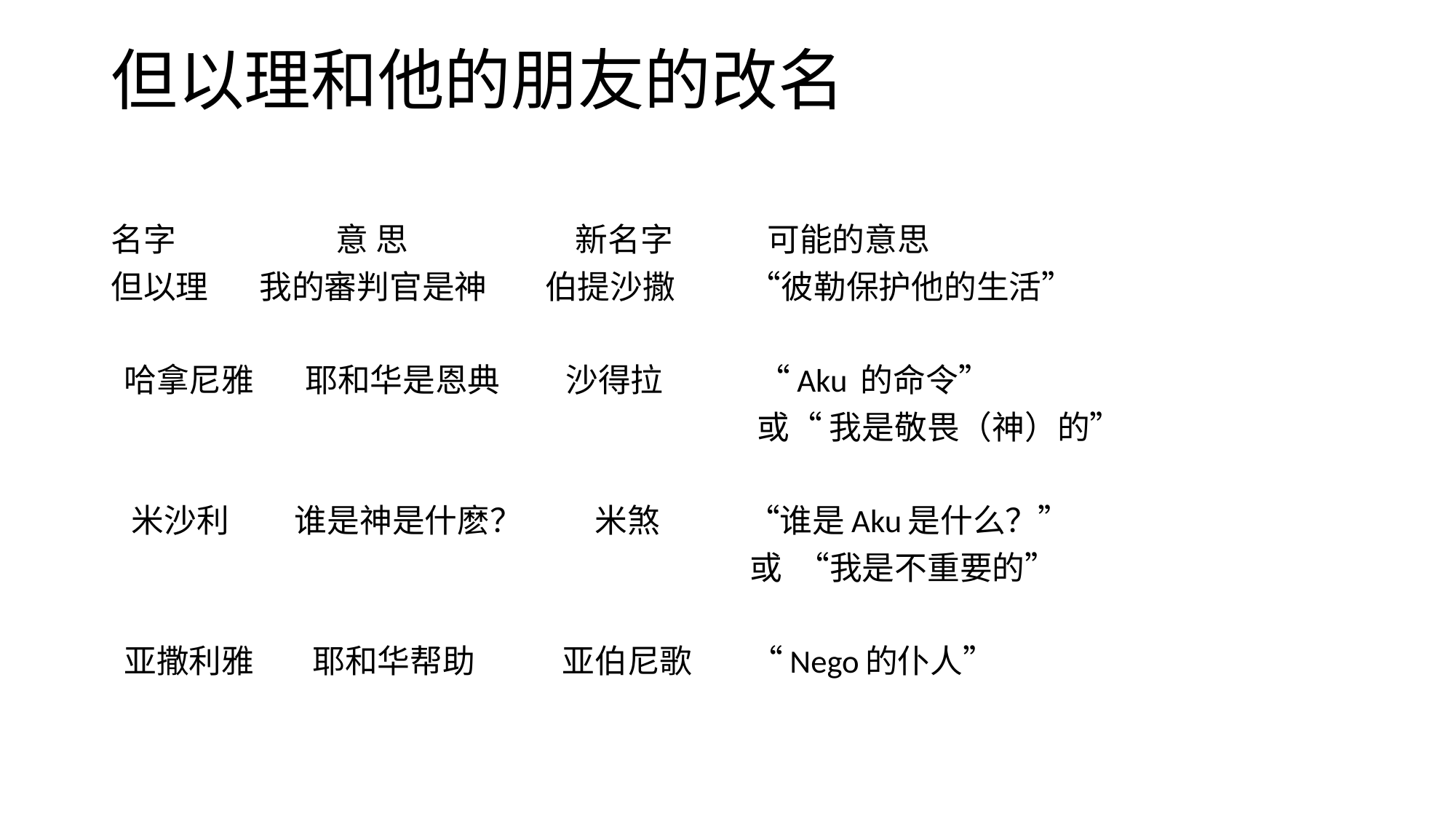

# 但以理和他的朋友的改名
名字                      意 思                       新名字             可能的意思
但以理       我的審判官是神        伯提沙撒          “彼勒保护他的生活”

 哈拿尼雅       耶和华是恩典         沙得拉             “Aku 的命令”
                                                                                        或“ 我是敬畏（神）的”

  米沙利         谁是神是什麽？          米煞            “谁是Aku是什么？”
                                                                                       或  “我是不重要的”

 亚撒利雅        耶和华帮助            亚伯尼歌        “Nego的仆人”